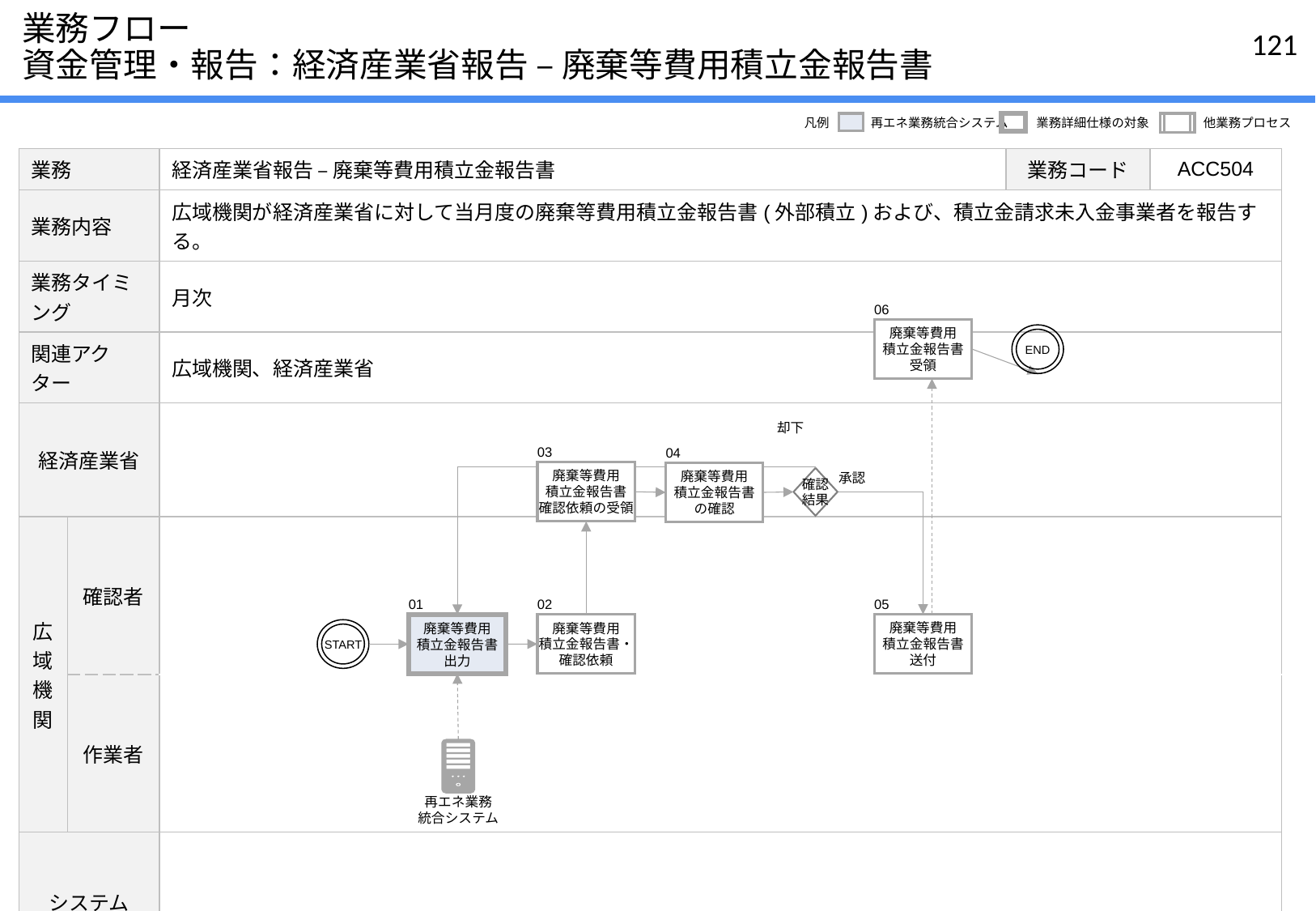

# 業務フロー 資金管理・報告：経済産業省報告 – 廃棄等費用積立金報告書
凡例
再エネ業務統合システム
業務詳細仕様の対象
他業務プロセス

| 業務 |  | 経済産業省報告 – 廃棄等費用積立金報告書 | 業務コード | ACC504 |
| --- | --- | --- | --- | --- |
| 業務内容 |  | 広域機関が経済産業省に対して当月度の廃棄等費用積立金報告書(外部積立)および、積立金請求未入金事業者を報告する。 |  |  |
| 業務タイミング |  | 月次 |  |  |
| 関連アクター |  | 広域機関、経済産業省 |  |  |
| 経済産業省 |  |  |  |  |
| 広域機関 | 確認者 |  |  |  |
|  | 作業者 |  |  |  |
| システム |  |  |  |  |
06
廃棄等費用
積立金報告書
受領
END
却下
03
廃棄等費用
積立金報告書
確認依頼の受領
04
廃棄等費用
積立金報告書
の確認
承認
確認
結果
02
廃棄等費用
積立金報告書・
確認依頼
01

廃棄等費用
積立金報告書
出力

05
廃棄等費用
積立金報告書
送付
START

再エネ業務
統合システム